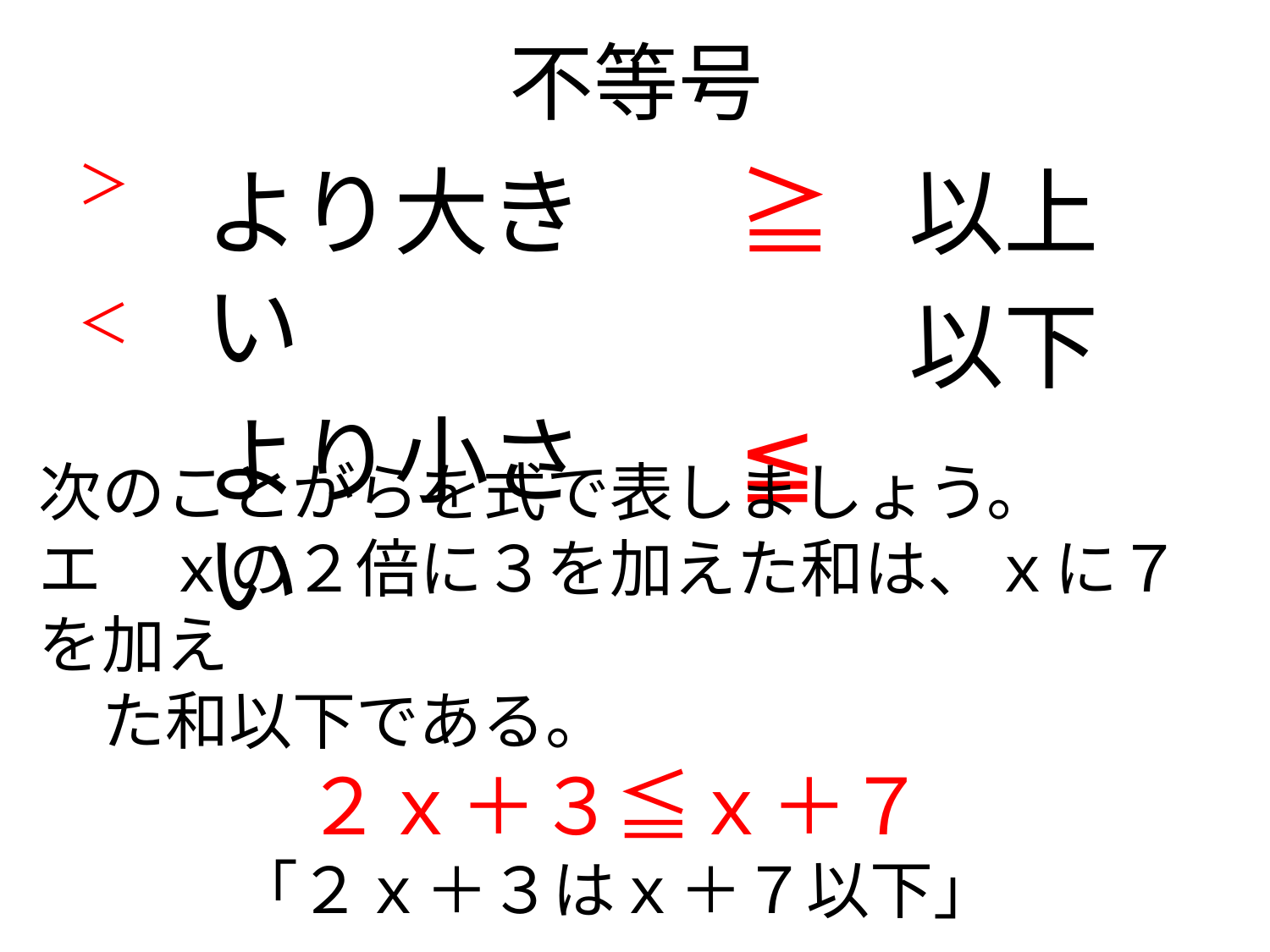

# 不等号
＞
＜
≧
≦
より大きい
より小さい
以上
以下
次のことがらを式で表しましょう。
エ　ｘの２倍に３を加えた和は、ｘに７を加え
　た和以下である。
２ｘ＋３≦ｘ＋７
「２ｘ＋３はｘ＋７以下」